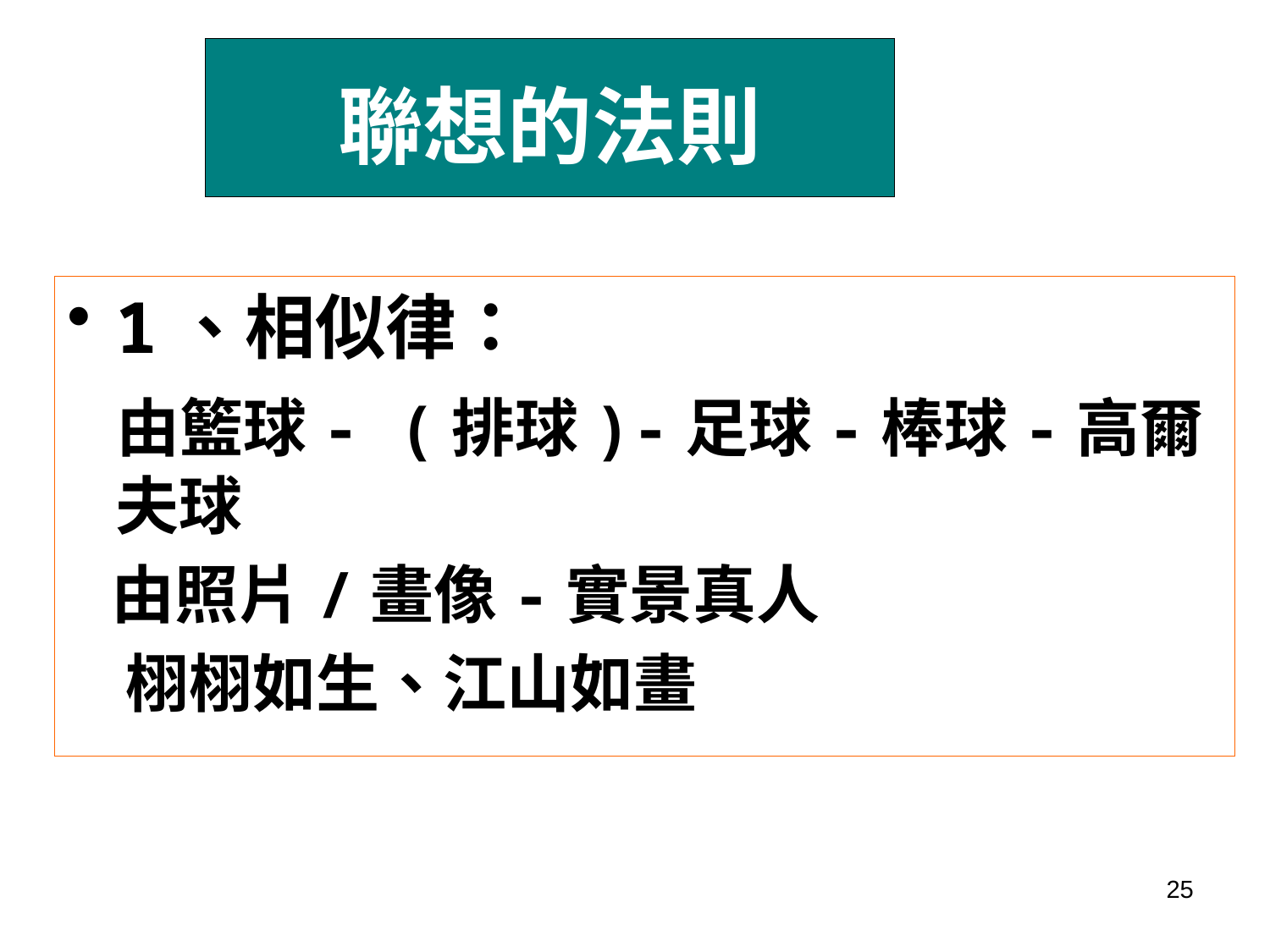

# 聯想的法則
1、相似律：
  由籃球- (排球)-足球-棒球-高爾夫球
  由照片/畫像-實景真人
   栩栩如生、江山如畫

25